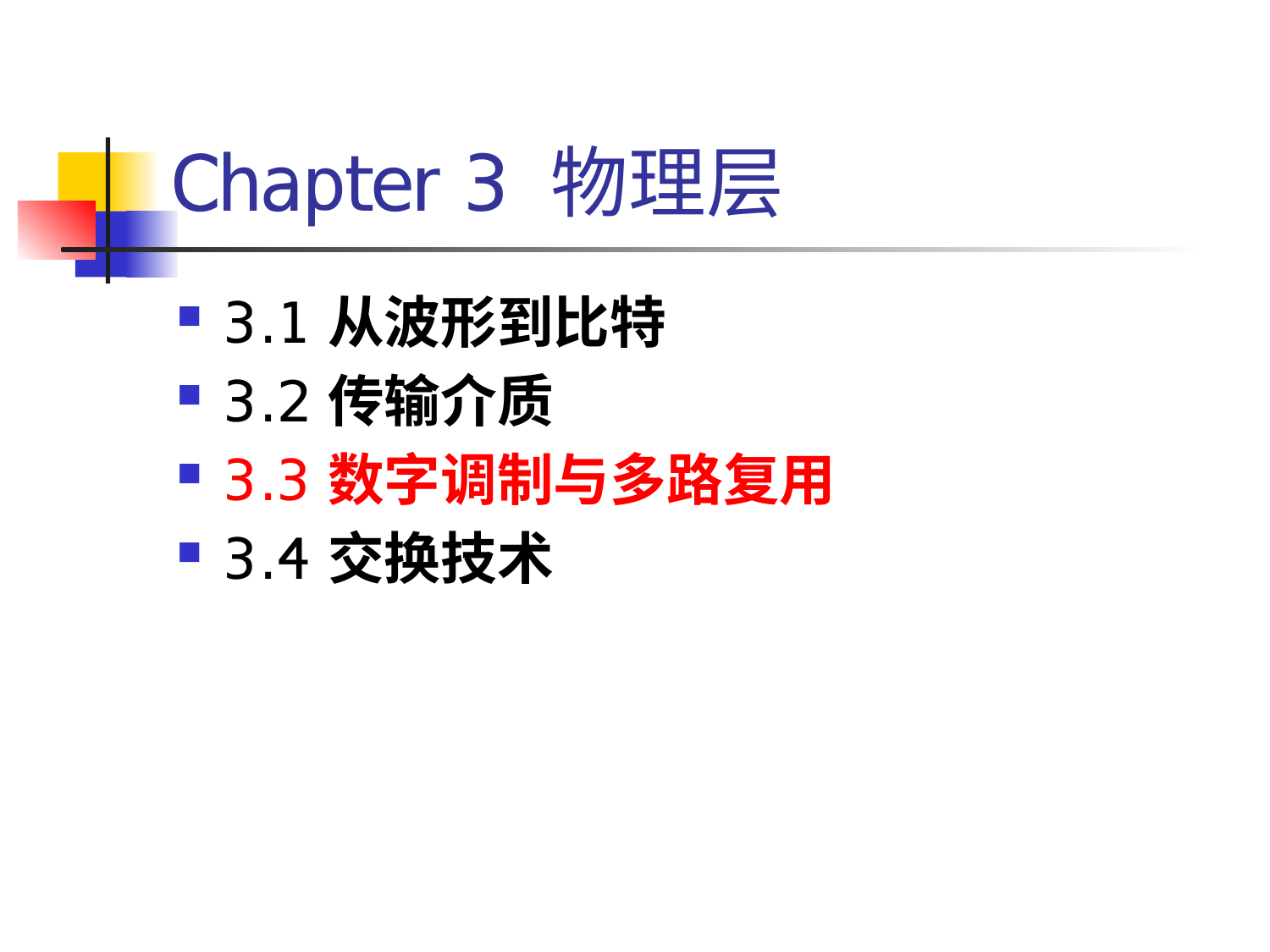

# Chapter 3 物理层
3.1从波形到比特
3.2传输介质
3.3数字调制与多路复用
3.4交换技术